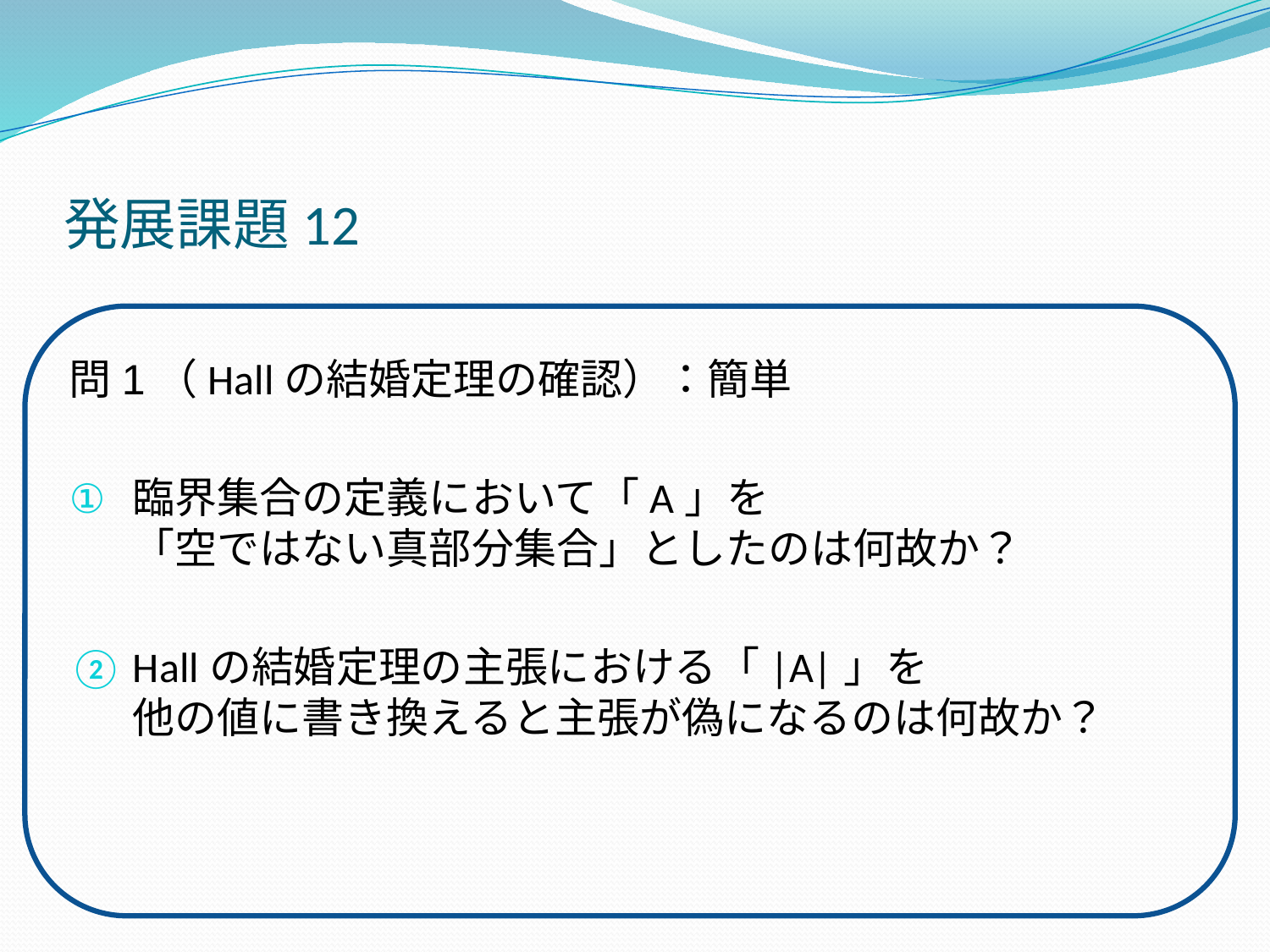

# 発展課題12

問1（Hallの結婚定理の確認）：簡単

臨界集合の定義において「A」を
「空ではない真部分集合」としたのは何故か？

Hallの結婚定理の主張における「|A|」を
他の値に書き換えると主張が偽になるのは何故か？